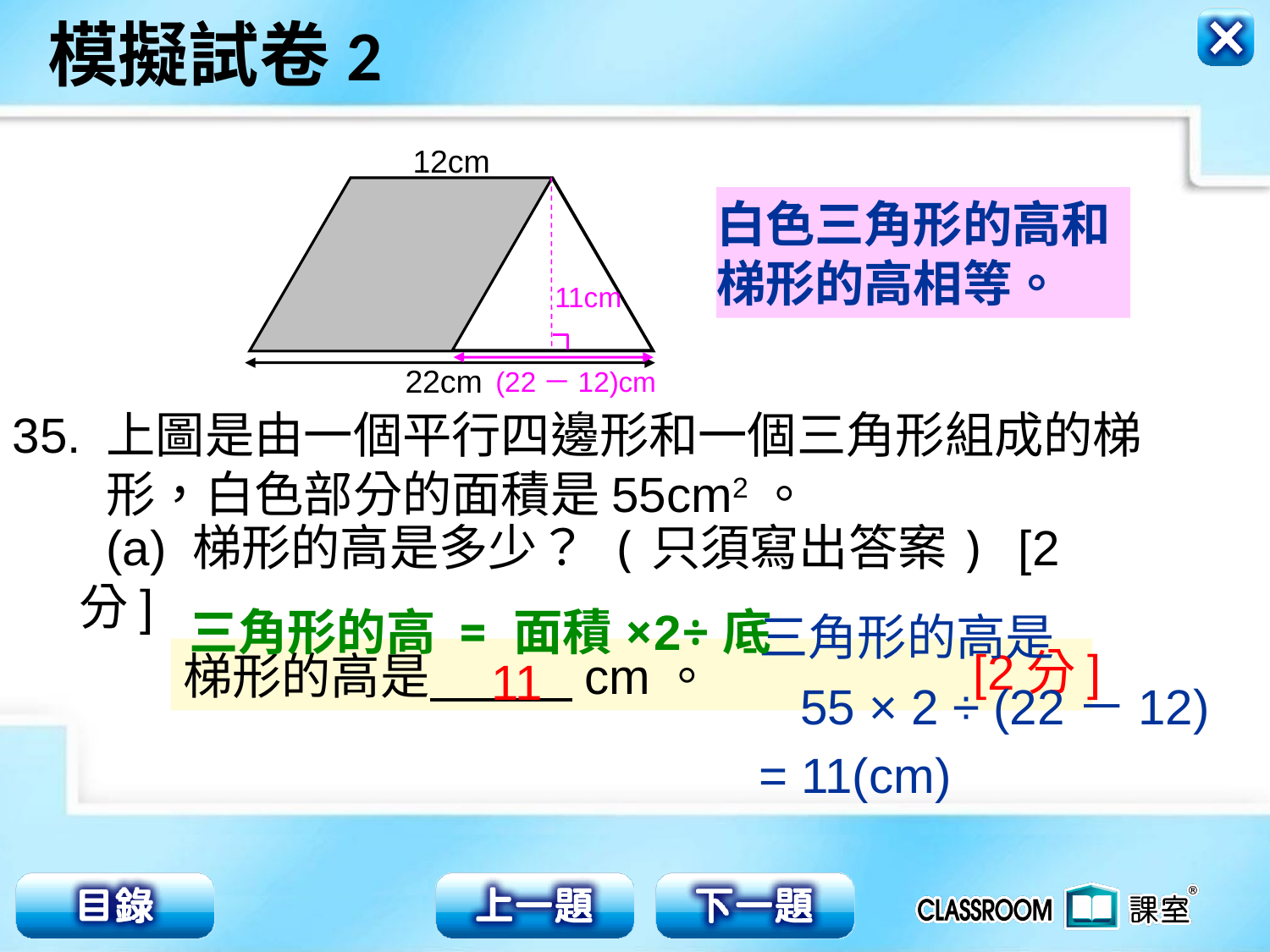

12cm

白色三角形的高和
梯形的高相等。
11cm
22cm

(22－12)cm

上圖是由一個平行四邊形和一個三角形組成的梯形，白色部分的面積是55cm2。
35.
  (a) 梯形的高是多少？ (只須寫出答案) [2分]
三角形的高 = 面積×2÷底
三角形的高是
   55 × 2 ÷ (22－12)
= 11(cm)
 [2分]
梯形的高是             cm。
 11